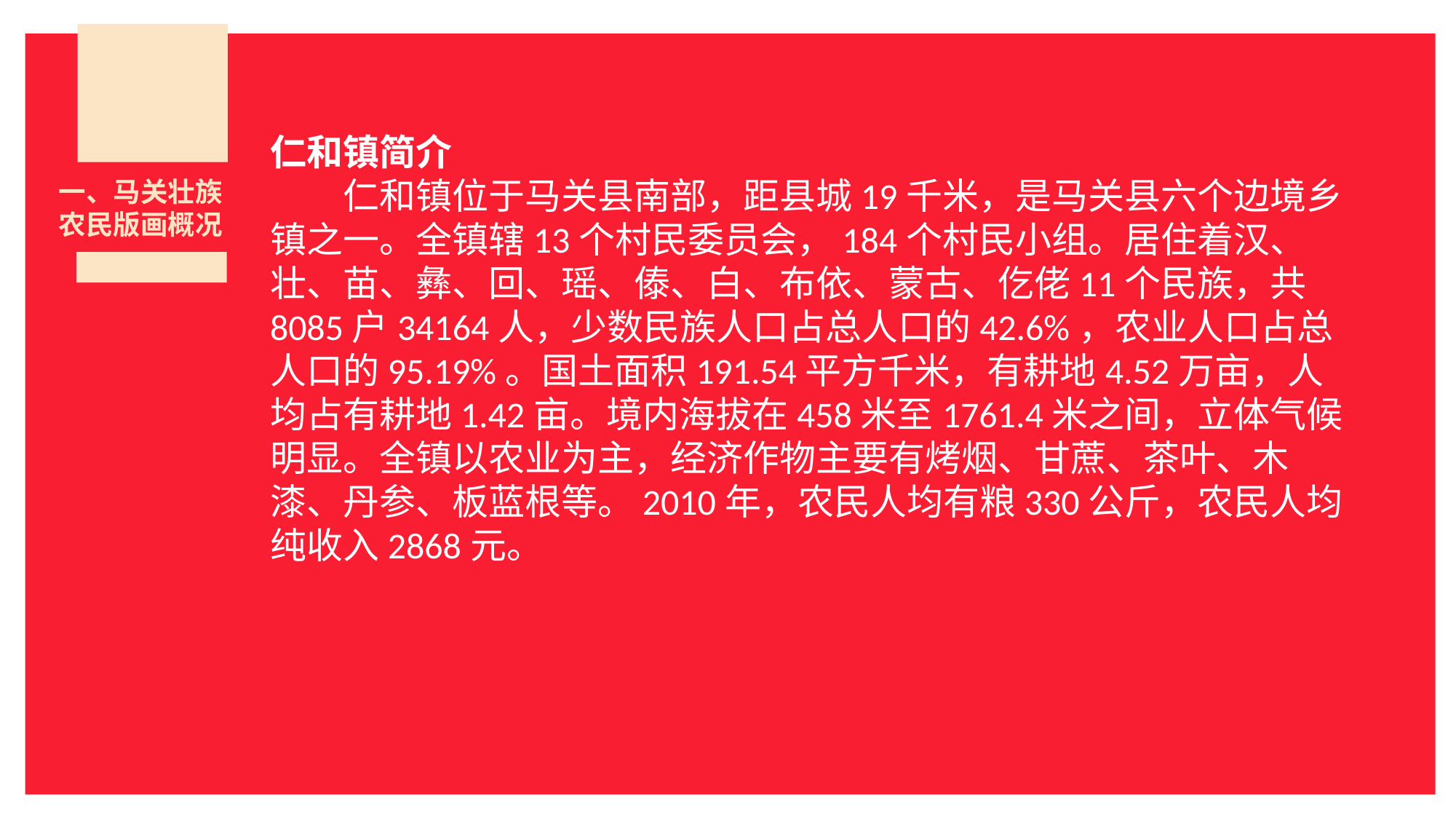

仁和镇简介
　　仁和镇位于马关县南部，距县城19千米，是马关县六个边境乡镇之一。全镇辖13个村民委员会，184个村民小组。居住着汉、壮、苗、彝、回、瑶、傣、白、布依、蒙古、仡佬11个民族，共8085户34164人，少数民族人口占总人口的42.6%，农业人口占总人口的95.19%。国土面积191.54平方千米，有耕地4.52万亩，人均占有耕地1.42亩。境内海拔在458米至1761.4米之间，立体气候明显。全镇以农业为主，经济作物主要有烤烟、甘蔗、茶叶、木漆、丹参、板蓝根等。2010年，农民人均有粮330公斤，农民人均纯收入2868元。
一、马关壮族
农民版画概况